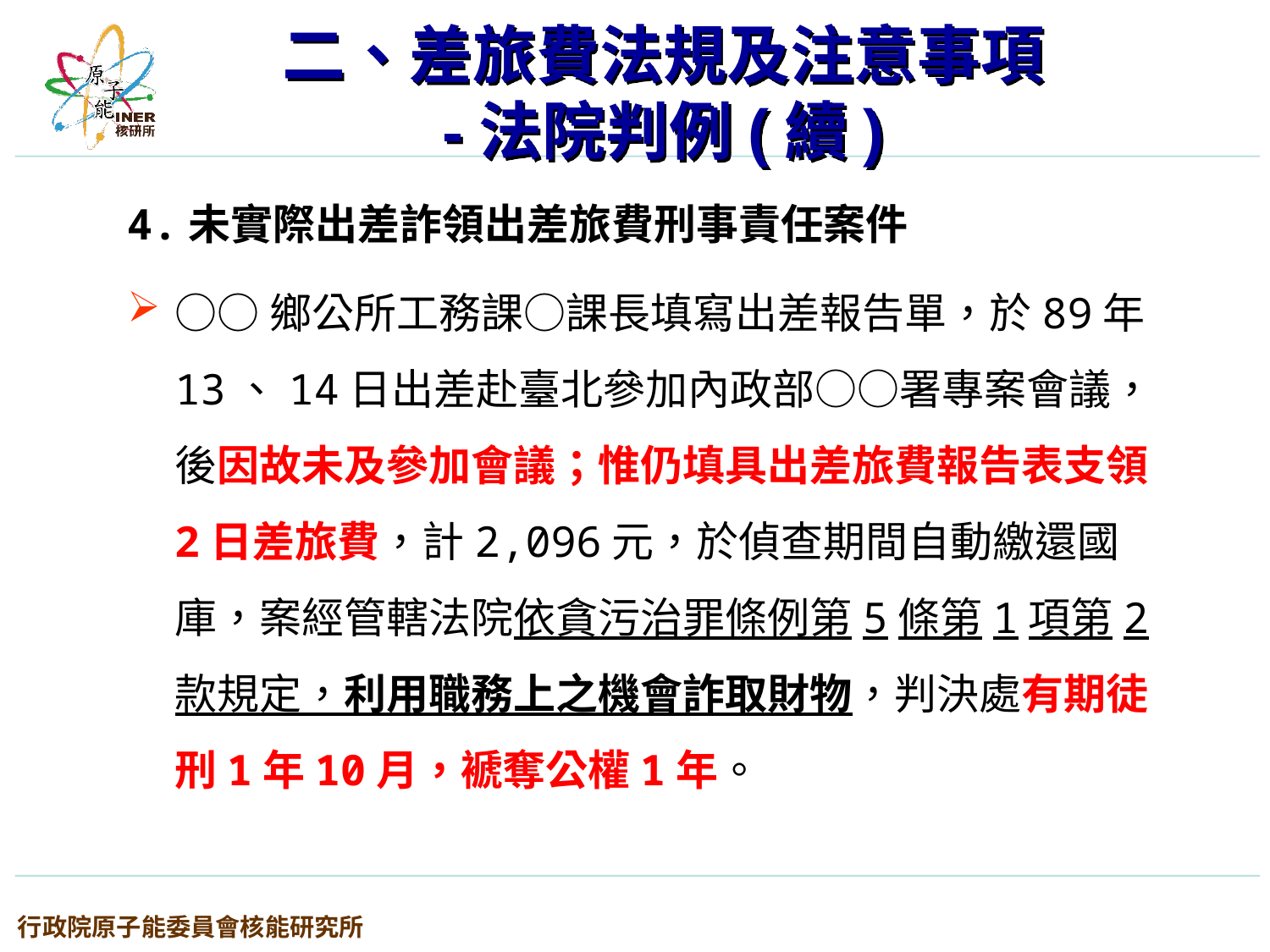

二、差旅費法規及注意事項
-法院判例(續)
4.未實際出差詐領出差旅費刑事責任案件
○○鄉公所工務課○課長填寫出差報告單，於89年13、14日出差赴臺北參加內政部○○署專案會議，後因故未及參加會議；惟仍填具出差旅費報告表支領2日差旅費，計2,096元，於偵查期間自動繳還國庫，案經管轄法院依貪污治罪條例第5條第1項第2款規定，利用職務上之機會詐取財物，判決處有期徒刑1年10月，褫奪公權1年。